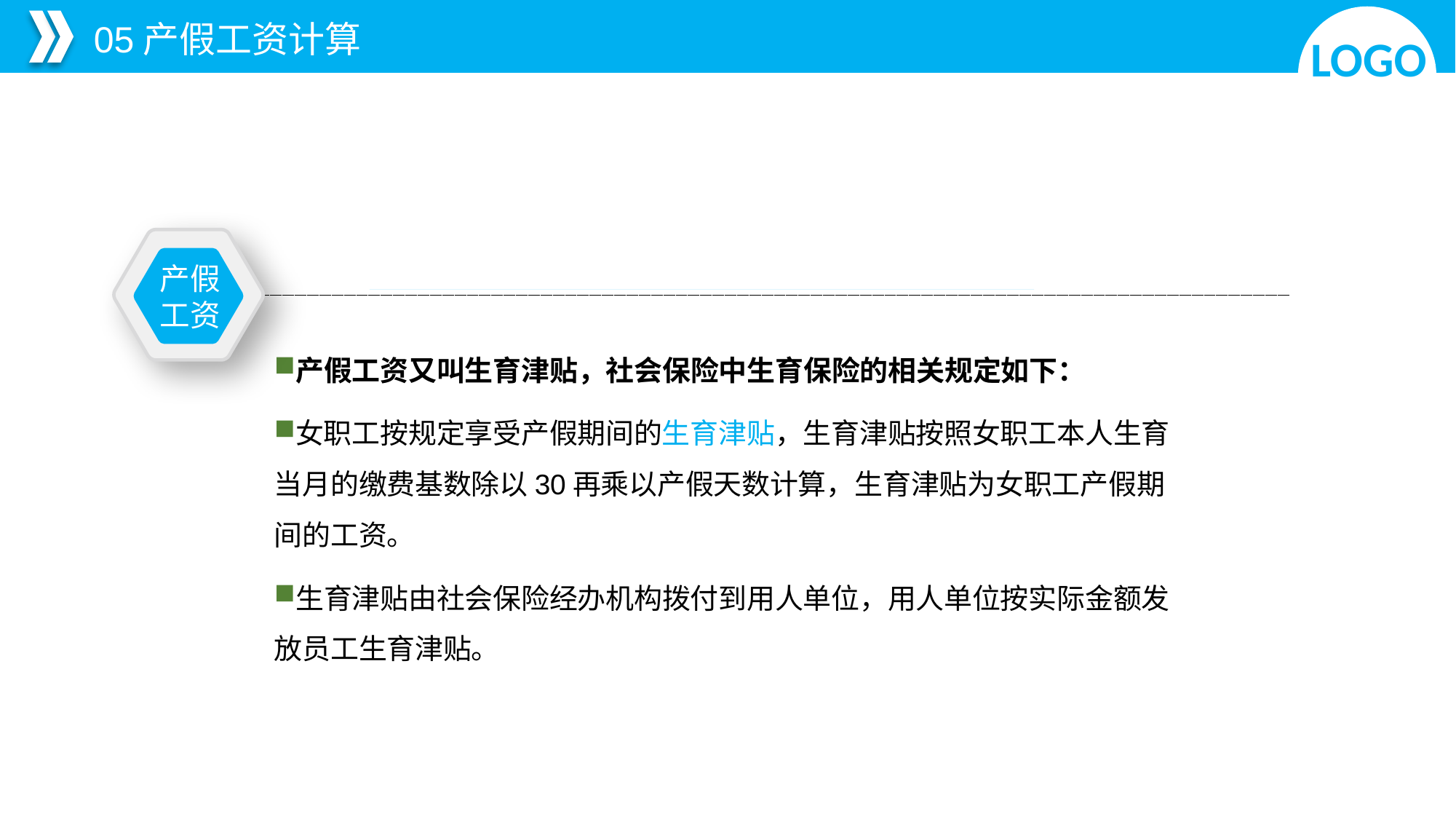

延迟符

05产假工资计算
LOGO

产假
工资

产假工资又叫生育津贴，社会保险中生育保险的相关规定如下：
女职工按规定享受产假期间的生育津贴，生育津贴按照女职工本人生育当月的缴费基数除以30再乘以产假天数计算，生育津贴为女职工产假期间的工资。
生育津贴由社会保险经办机构拨付到用人单位，用人单位按实际金额发放员工生育津贴。